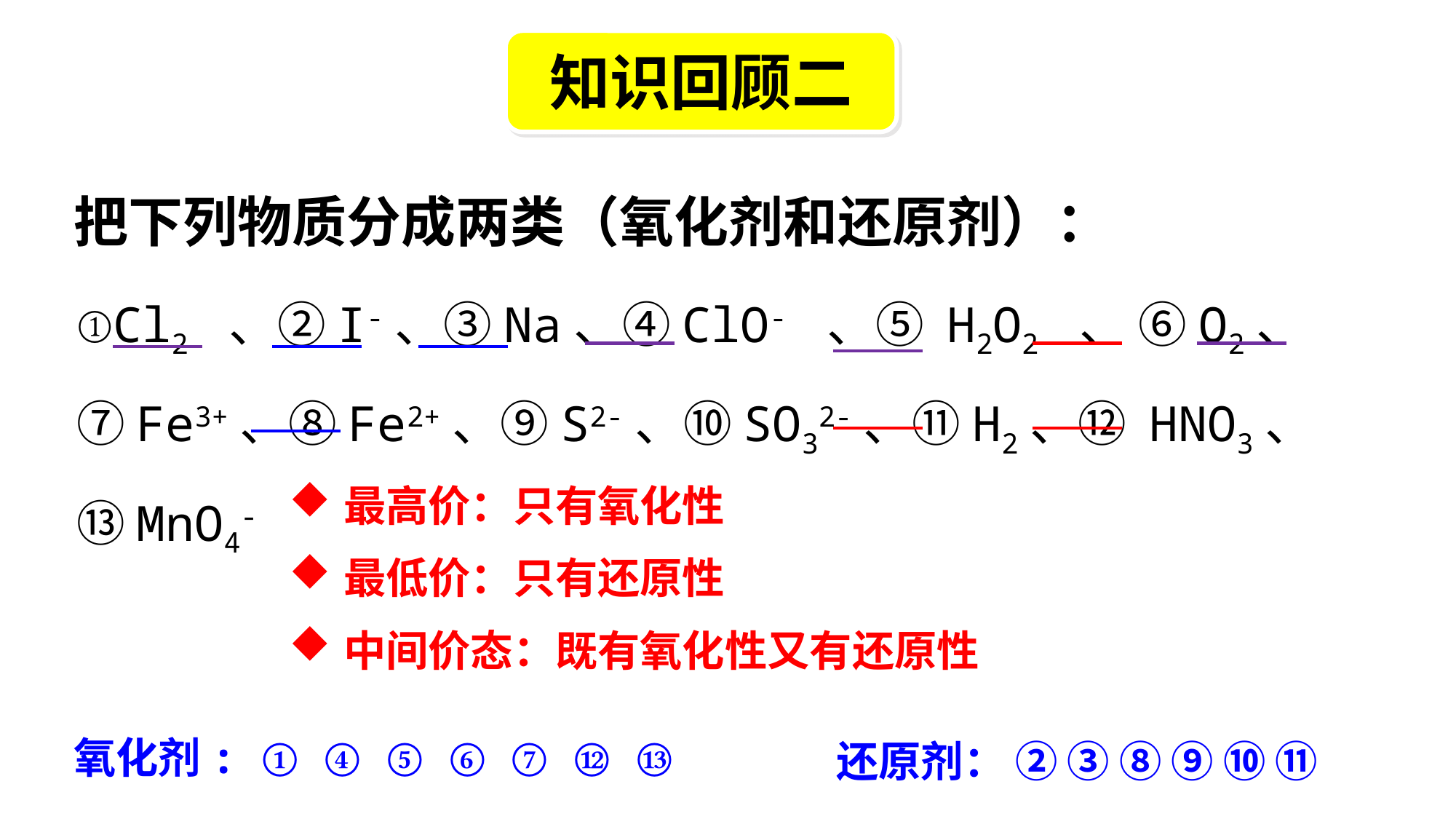

知识回顾二
把下列物质分成两类（氧化剂和还原剂）：
①Cl2 、②I-、③Na、④ClO- 、⑤ H2O2 、 ⑥O2、⑦Fe3+、⑧Fe2+、⑨S2-、⑩SO32-、⑪H2、⑫ HNO3、⑬MnO4-
最高价：只有氧化性
最低价：只有还原性
中间价态：既有氧化性又有还原性
氧化剂: ① ④ ⑤ ⑥ ⑦ ⑫ ⑬
还原剂： ② ③ ⑧ ⑨ ⑩ ⑪